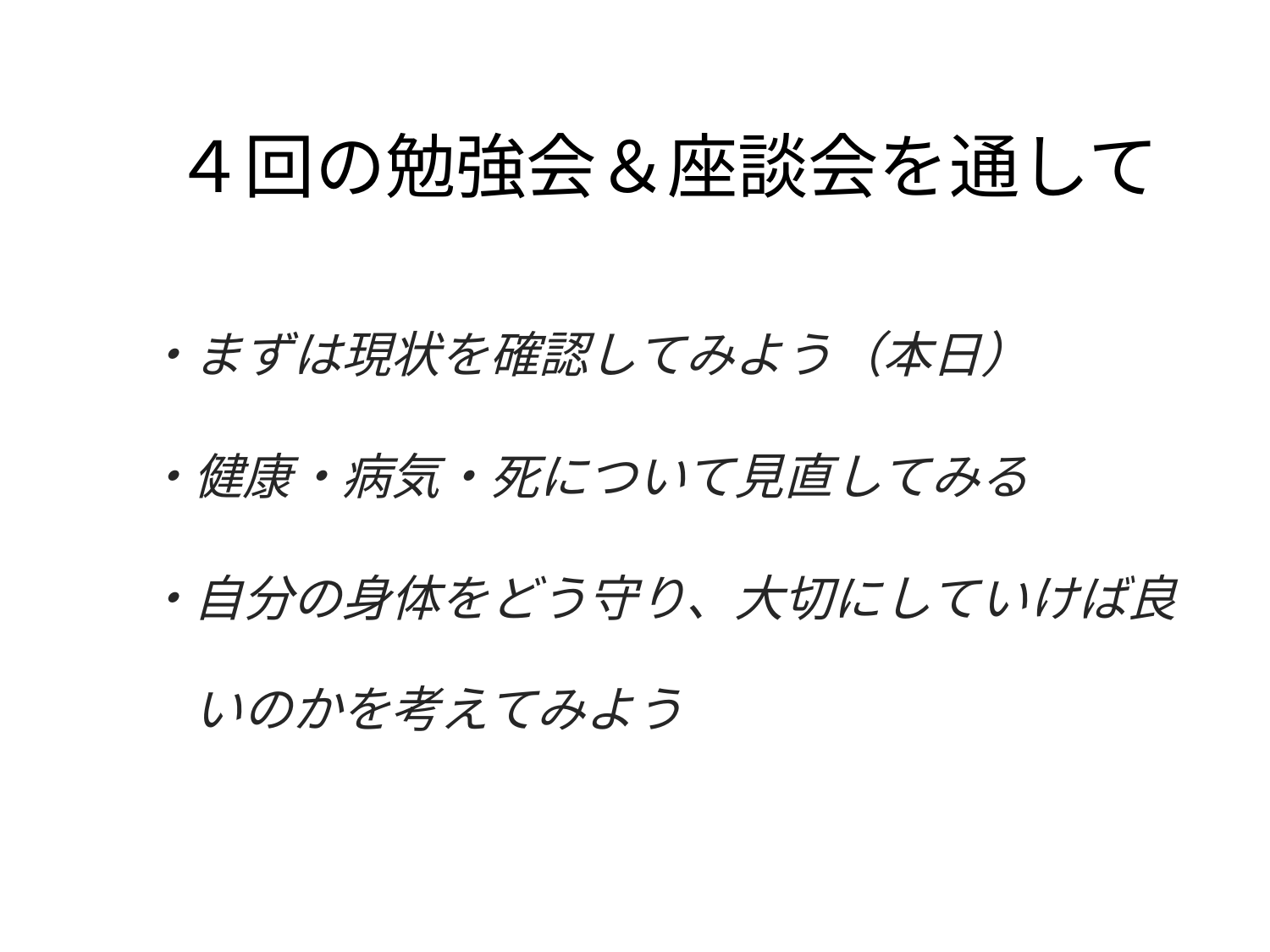

４回の勉強会＆座談会を通して
・まずは現状を確認してみよう（本日）

・健康・病気・死について見直してみる

・自分の身体をどう守り、大切にしていけば良
　いのかを考えてみよう